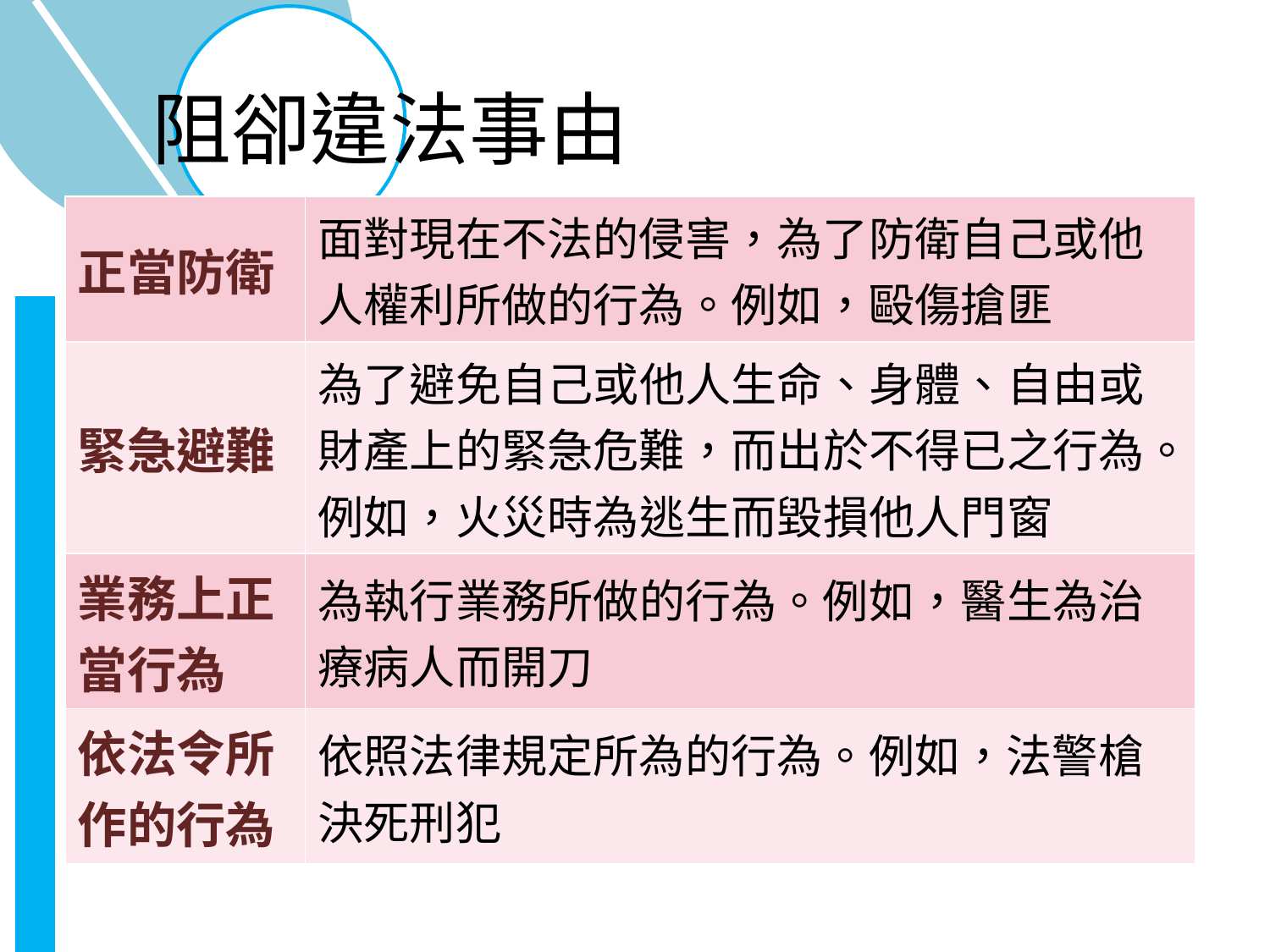

# 阻卻違法事由
| 正當防衛 | 面對現在不法的侵害，為了防衛自己或他人權利所做的行為。例如，毆傷搶匪 |
| --- | --- |
| 緊急避難 | 為了避免自己或他人生命、身體、自由或財產上的緊急危難，而出於不得已之行為。例如，火災時為逃生而毀損他人門窗 |
| 業務上正當行為 | 為執行業務所做的行為。例如，醫生為治療病人而開刀 |
| 依法令所作的行為 | 依照法律規定所為的行為。例如，法警槍決死刑犯 |